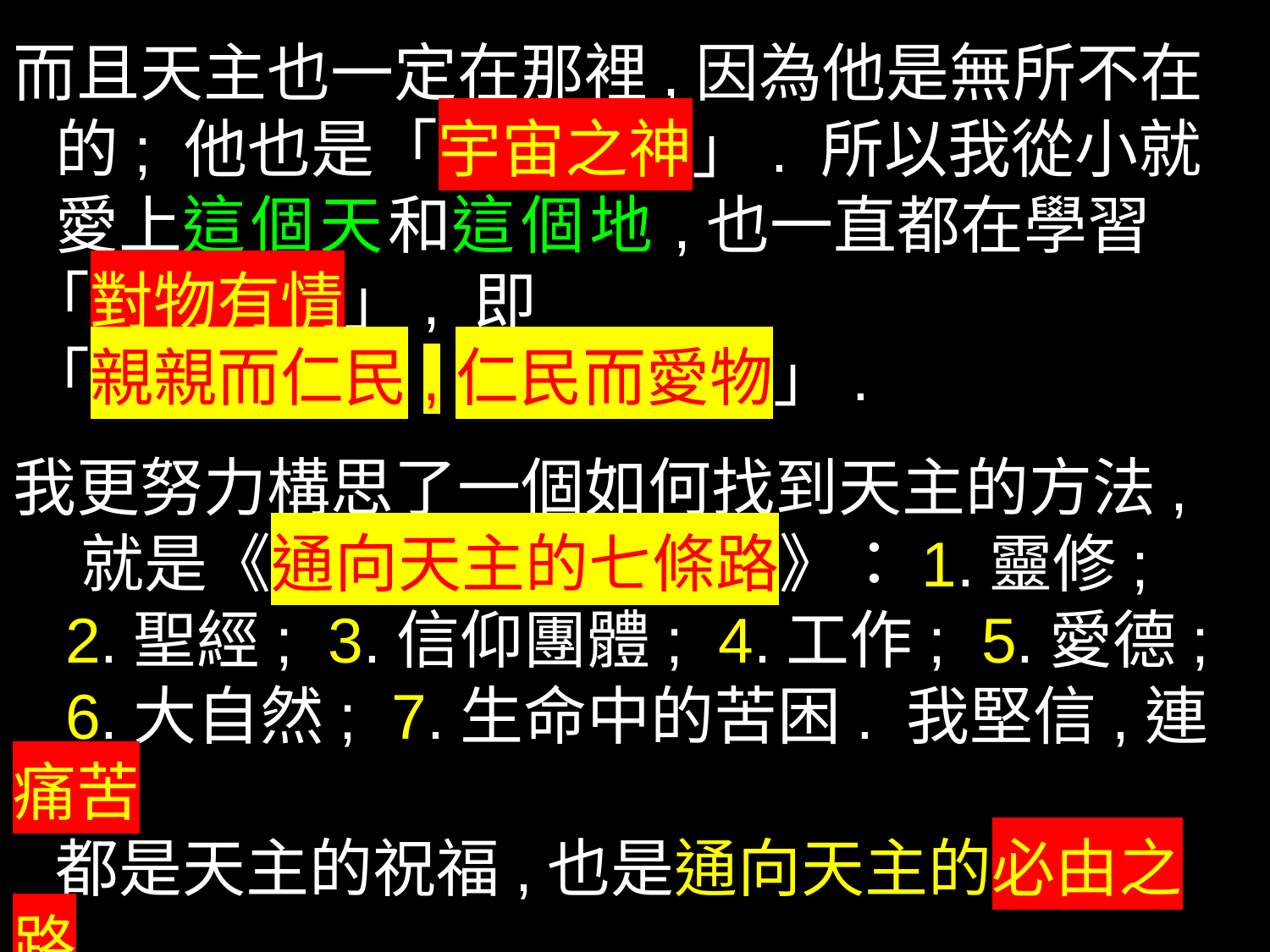

而且天主也一定在那裡,因為他是無所不在
   的; 他也是「宇宙之神」. 所以我從小就
   愛上這個天和這個地,也一直都在學習
 「對物有情」, 即
 「親親而仁民,仁民而愛物」.
我更努力構思了一個如何找到天主的方法,
   就是《通向天主的七條路》：1.靈修;
   2.聖經;  3.信仰團體;  4.工作;  5.愛德;
   6.大自然;  7.生命中的苦困. 我堅信,連痛苦
   都是天主的祝福,也是通向天主的必由之路.